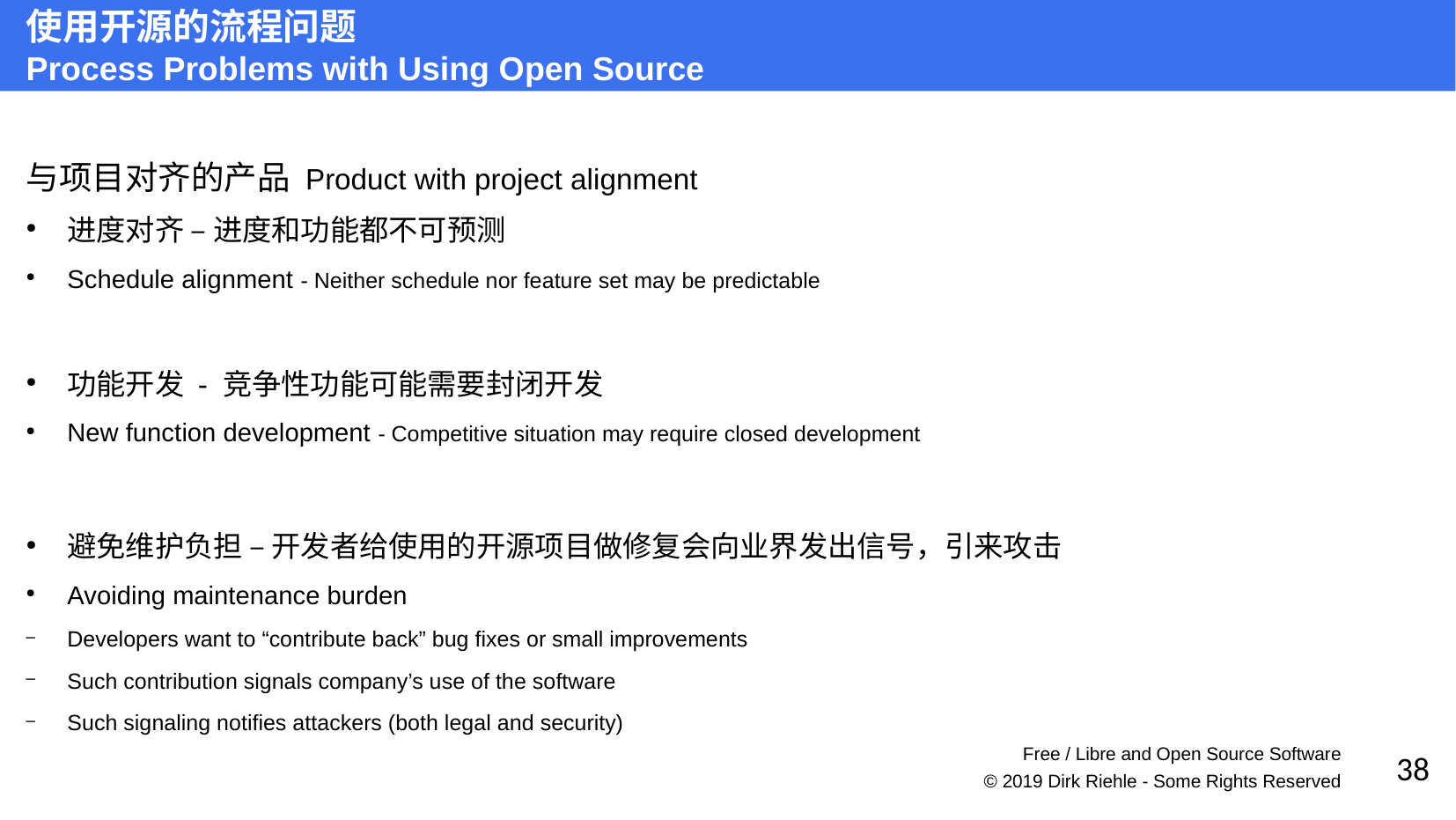

使用开源的流程问题
Process Problems with Using Open Source
与项目对齐的产品 Product with project alignment
进度对齐 – 进度和功能都不可预测
Schedule alignment - Neither schedule nor feature set may be predictable

功能开发 - 竞争性功能可能需要封闭开发
New function development - Competitive situation may require closed development

避免维护负担 – 开发者给使用的开源项目做修复会向业界发出信号，引来攻击
Avoiding maintenance burden
Developers want to “contribute back” bug fixes or small improvements
Such contribution signals company’s use of the software
Such signaling notifies attackers (both legal and security)

Free / Libre and Open Source Software
38
© 2019 Dirk Riehle - Some Rights Reserved